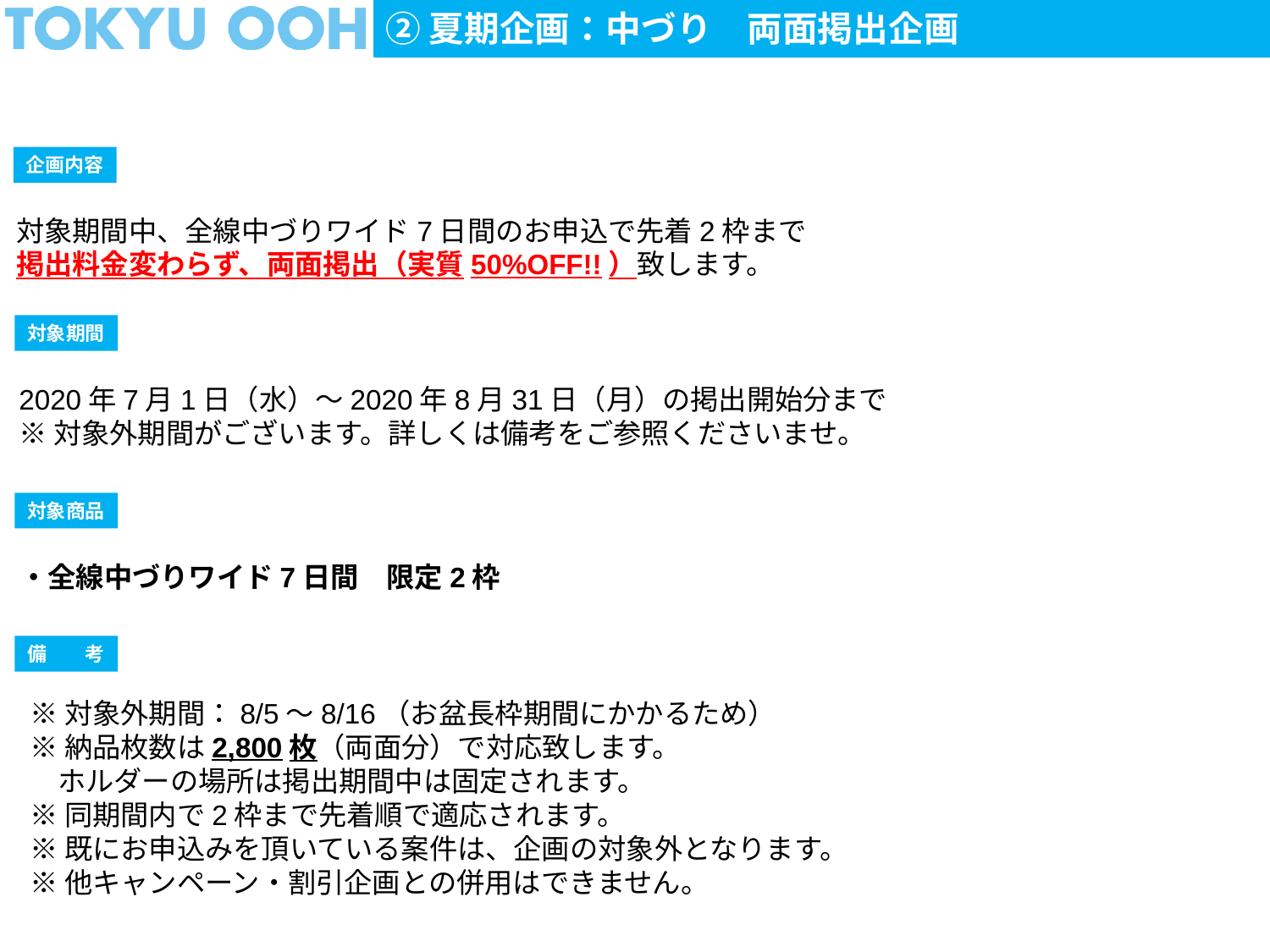

②夏期企画：中づり　両面掲出企画
企画内容
対象期間中、全線中づりワイド7日間のお申込で先着2枠まで
掲出料金変わらず、両面掲出（実質50%OFF!!）致します。
対象期間
2020年7月1日（水）～2020年8月31日（月）の掲出開始分まで
※対象外期間がございます。詳しくは備考をご参照くださいませ。
対象商品
・全線中づりワイド7日間　限定2枠
備　　考
※対象外期間：8/5～8/16（お盆長枠期間にかかるため）
※納品枚数は2,800枚（両面分）で対応致します。
　ホルダーの場所は掲出期間中は固定されます。
※同期間内で2枠まで先着順で適応されます。
※既にお申込みを頂いている案件は、企画の対象外となります。
※他キャンペーン・割引企画との併用はできません。